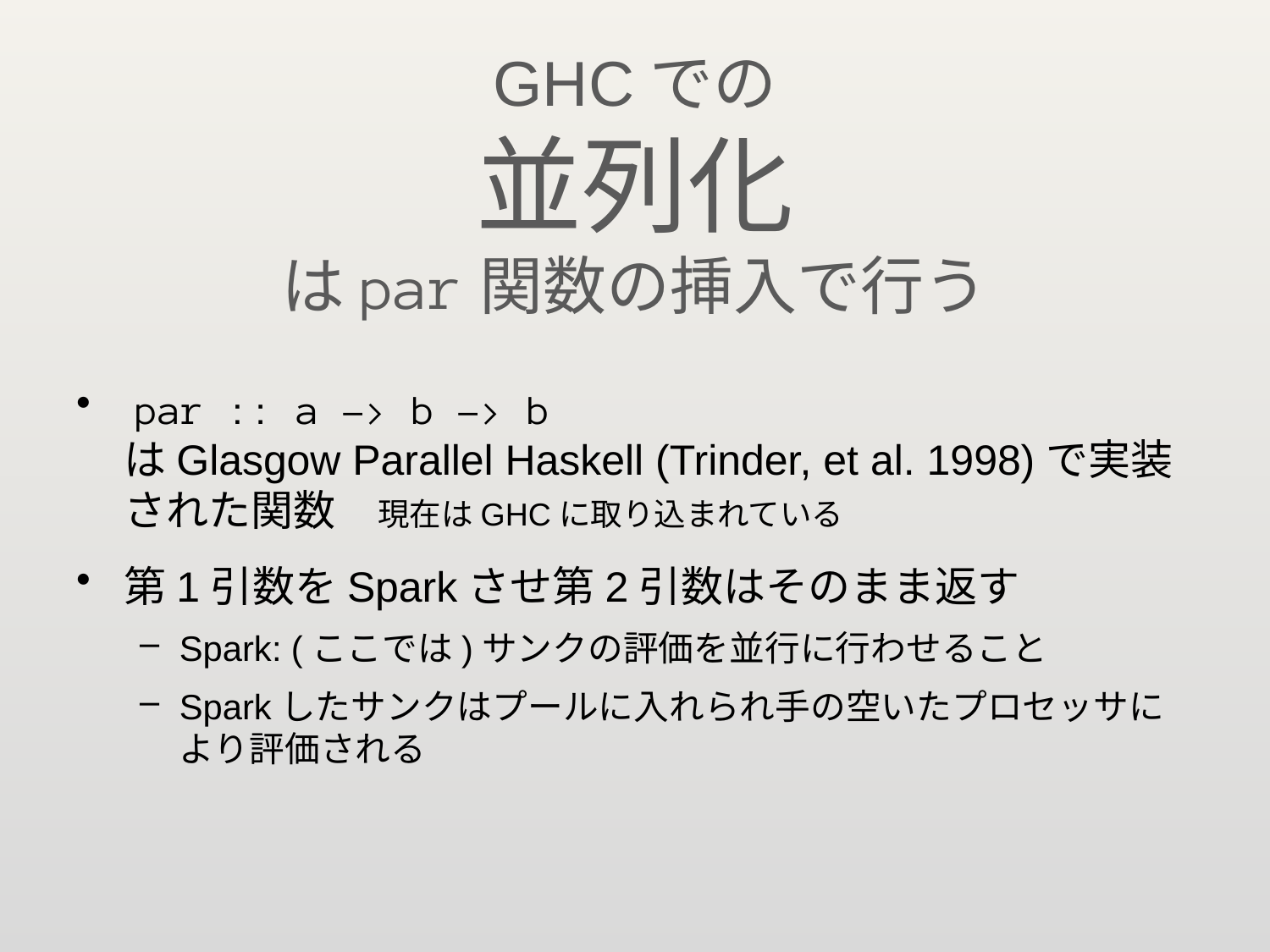

# GHCでの 並列化 はpar関数の挿入で行う
 par :: a -> b -> b
はGlasgow Parallel Haskell (Trinder, et al. 1998)で実装された関数　現在はGHCに取り込まれている
第1引数をSparkさせ第2引数はそのまま返す
Spark: (ここでは)サンクの評価を並行に行わせること
Sparkしたサンクはプールに入れられ手の空いたプロセッサにより評価される